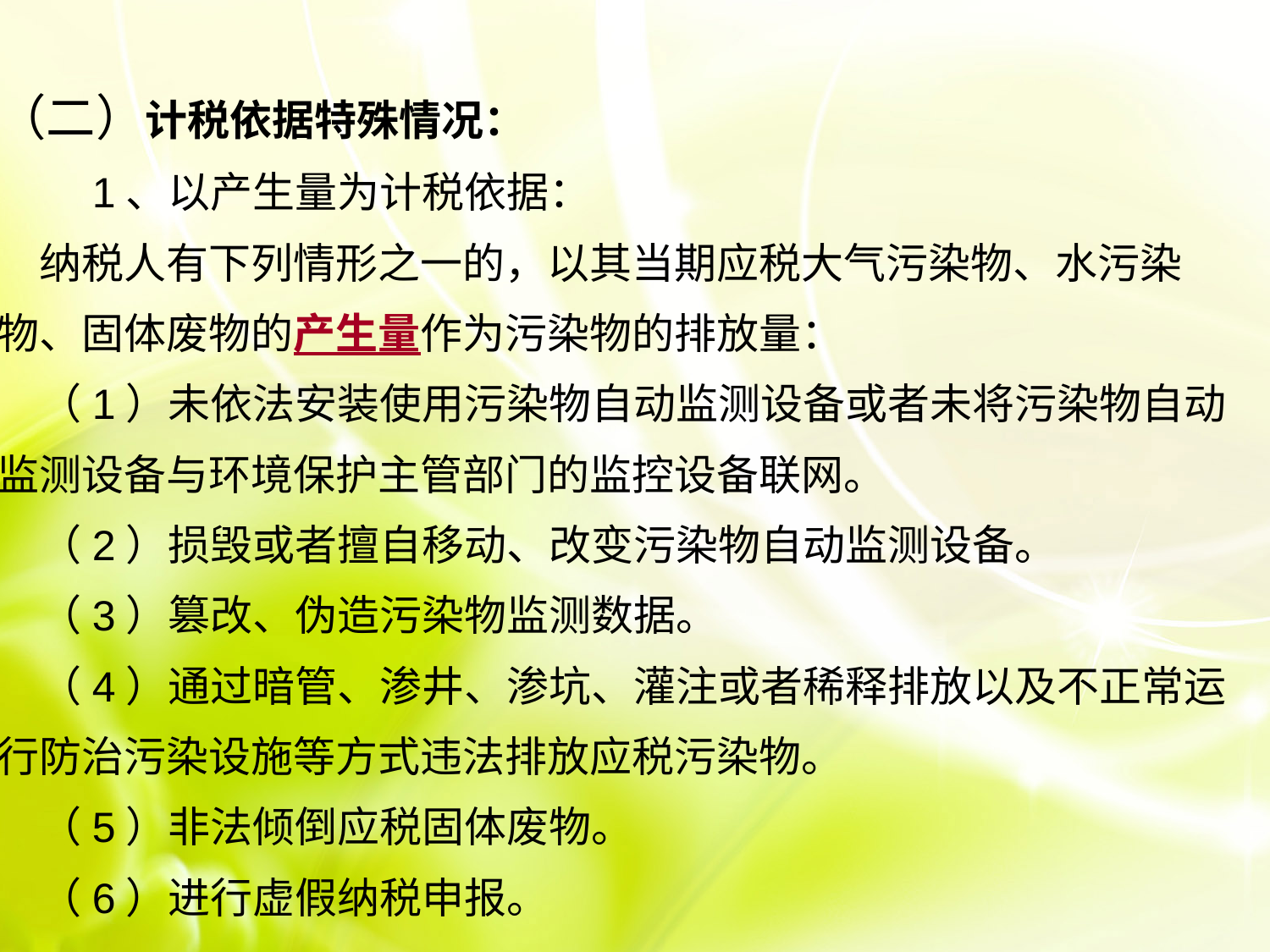

（二）计税依据特殊情况：
　　1、以产生量为计税依据：
　纳税人有下列情形之一的，以其当期应税大气污染物、水污染物、固体废物的产生量作为污染物的排放量：
　（1）未依法安装使用污染物自动监测设备或者未将污染物自动监测设备与环境保护主管部门的监控设备联网。
　（2）损毁或者擅自移动、改变污染物自动监测设备。
　（3）篡改、伪造污染物监测数据。
　（4）通过暗管、渗井、渗坑、灌注或者稀释排放以及不正常运行防治污染设施等方式违法排放应税污染物。
　（5）非法倾倒应税固体废物。
　（6）进行虚假纳税申报。